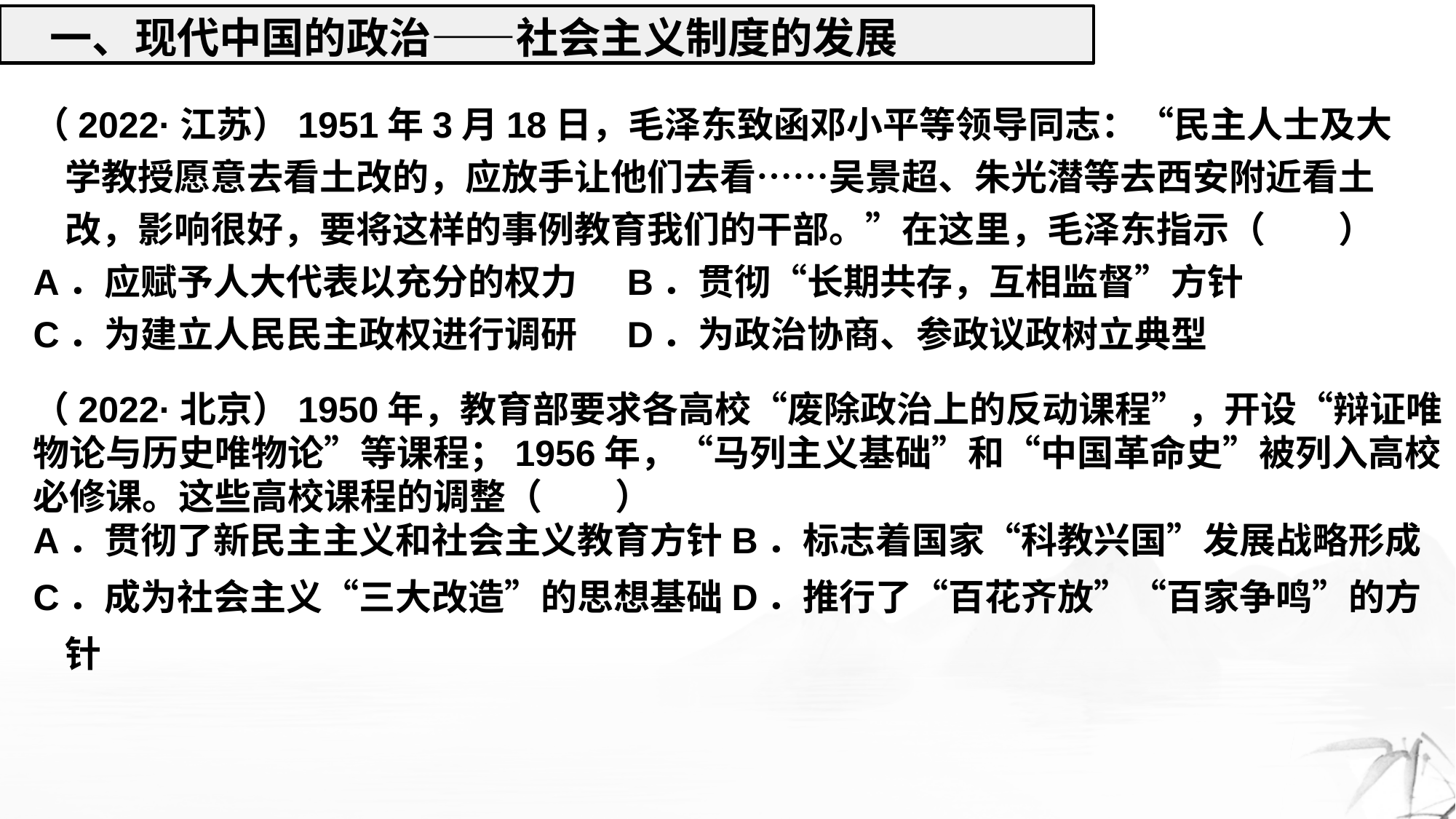

一、现代中国的政治——社会主义制度的发展
（2022·江苏）1951年3月18日，毛泽东致函邓小平等领导同志：“民主人士及大学教授愿意去看土改的，应放手让他们去看……吴景超、朱光潜等去西安附近看土改，影响很好，要将这样的事例教育我们的干部。”在这里，毛泽东指示（　　）
A．应赋予人大代表以充分的权力     B．贯彻“长期共存，互相监督”方针
C．为建立人民民主政权进行调研     D．为政治协商、参政议政树立典型
（2022·北京）1950年，教育部要求各高校“废除政治上的反动课程”，开设“辩证唯物论与历史唯物论”等课程；1956年，“马列主义基础”和“中国革命史”被列入高校必修课。这些高校课程的调整（　　）
A．贯彻了新民主主义和社会主义教育方针B．标志着国家“科教兴国”发展战略形成
C．成为社会主义“三大改造”的思想基础D．推行了“百花齐放”“百家争鸣”的方针